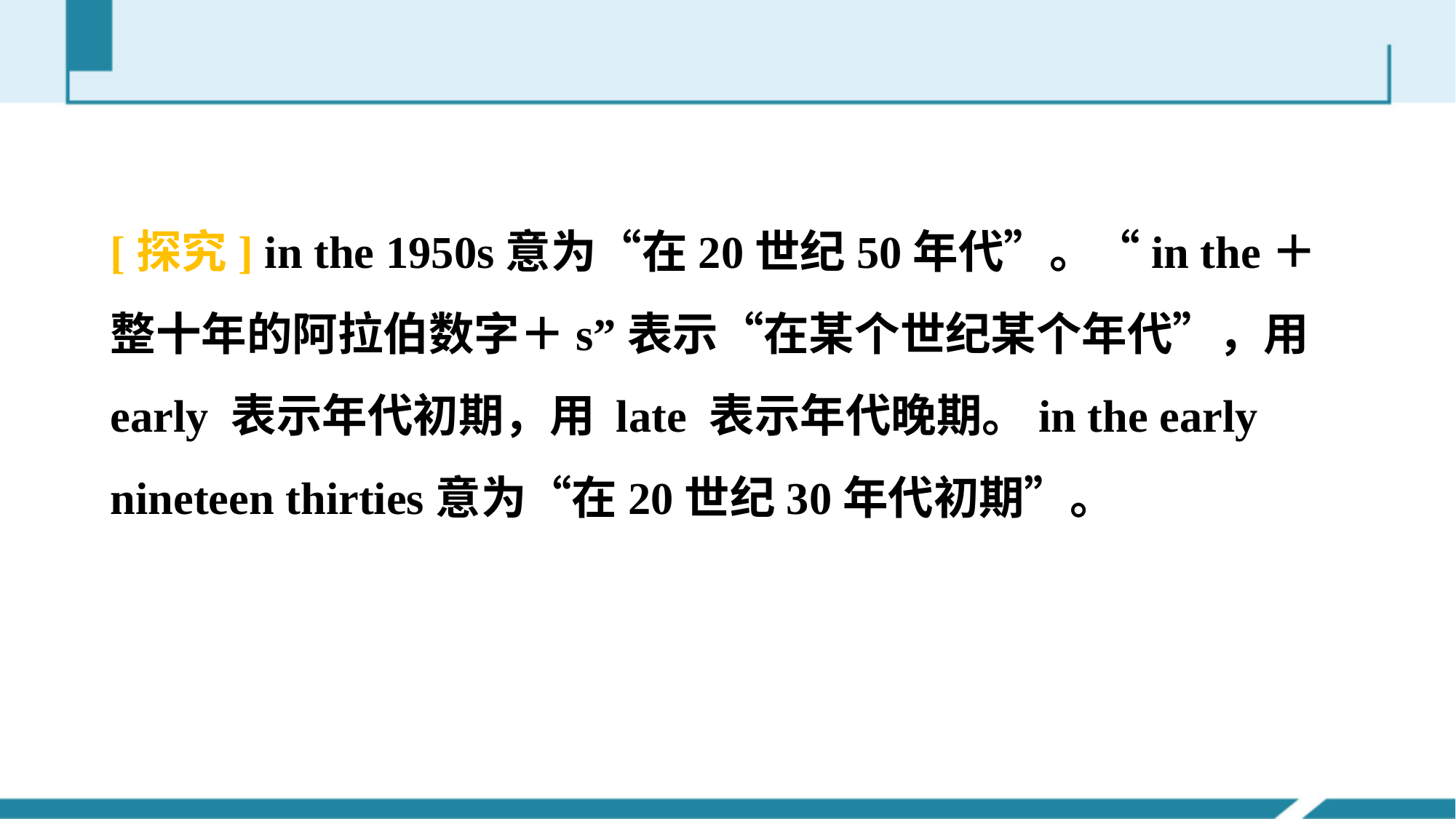

[探究] in the 1950s意为“在20世纪50年代”。“in the＋整十年的阿拉伯数字＋s”表示“在某个世纪某个年代”，用 early 表示年代初期，用 late 表示年代晚期。in the early nineteen thirties意为“在20世纪30年代初期”。